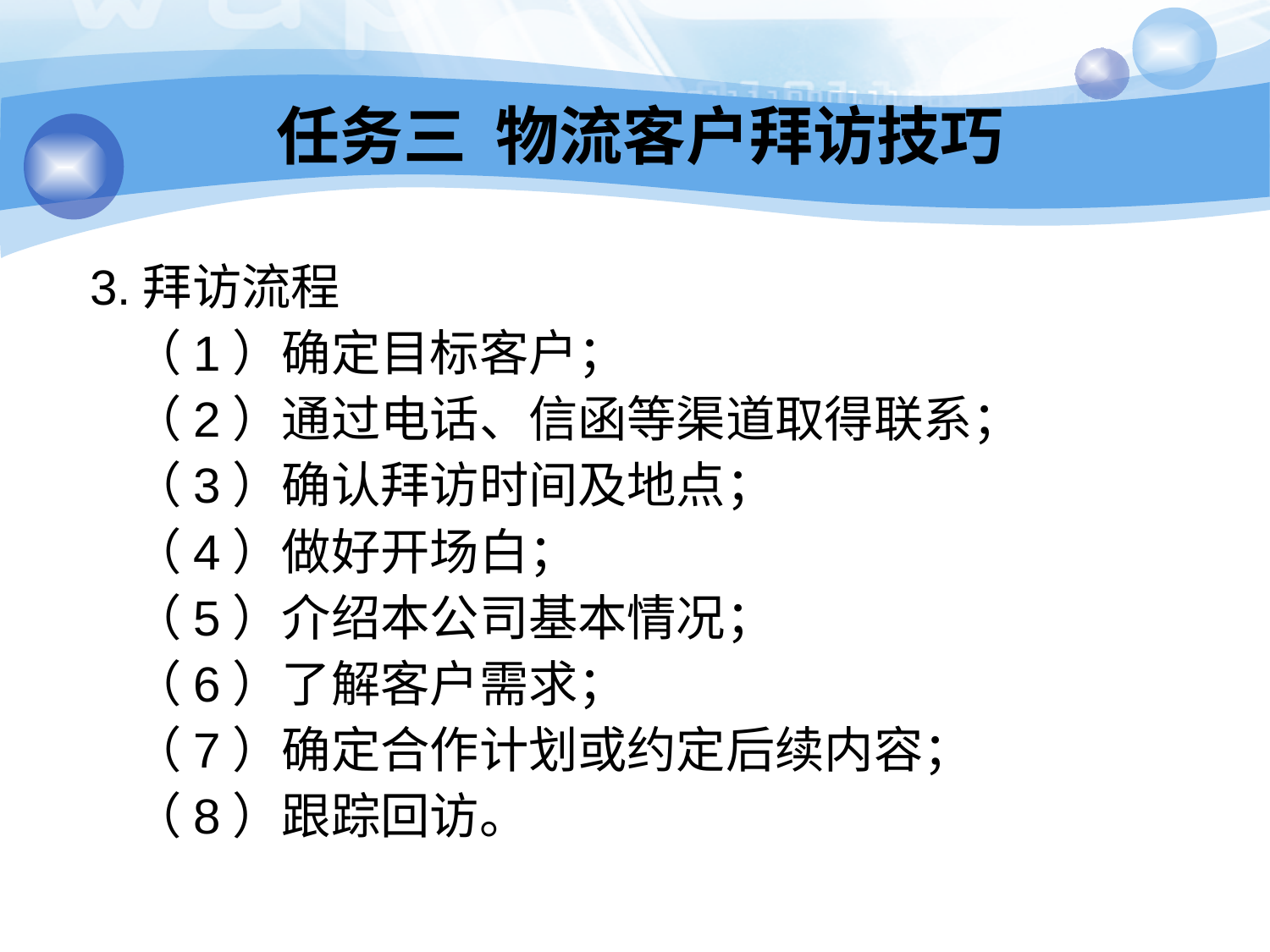

# 任务三  物流客户拜访技巧
 3.拜访流程
    （1）确定目标客户；
    （2）通过电话、信函等渠道取得联系；
    （3）确认拜访时间及地点；
    （4）做好开场白；
    （5）介绍本公司基本情况；
    （6）了解客户需求；
    （7）确定合作计划或约定后续内容；
    （8）跟踪回访。